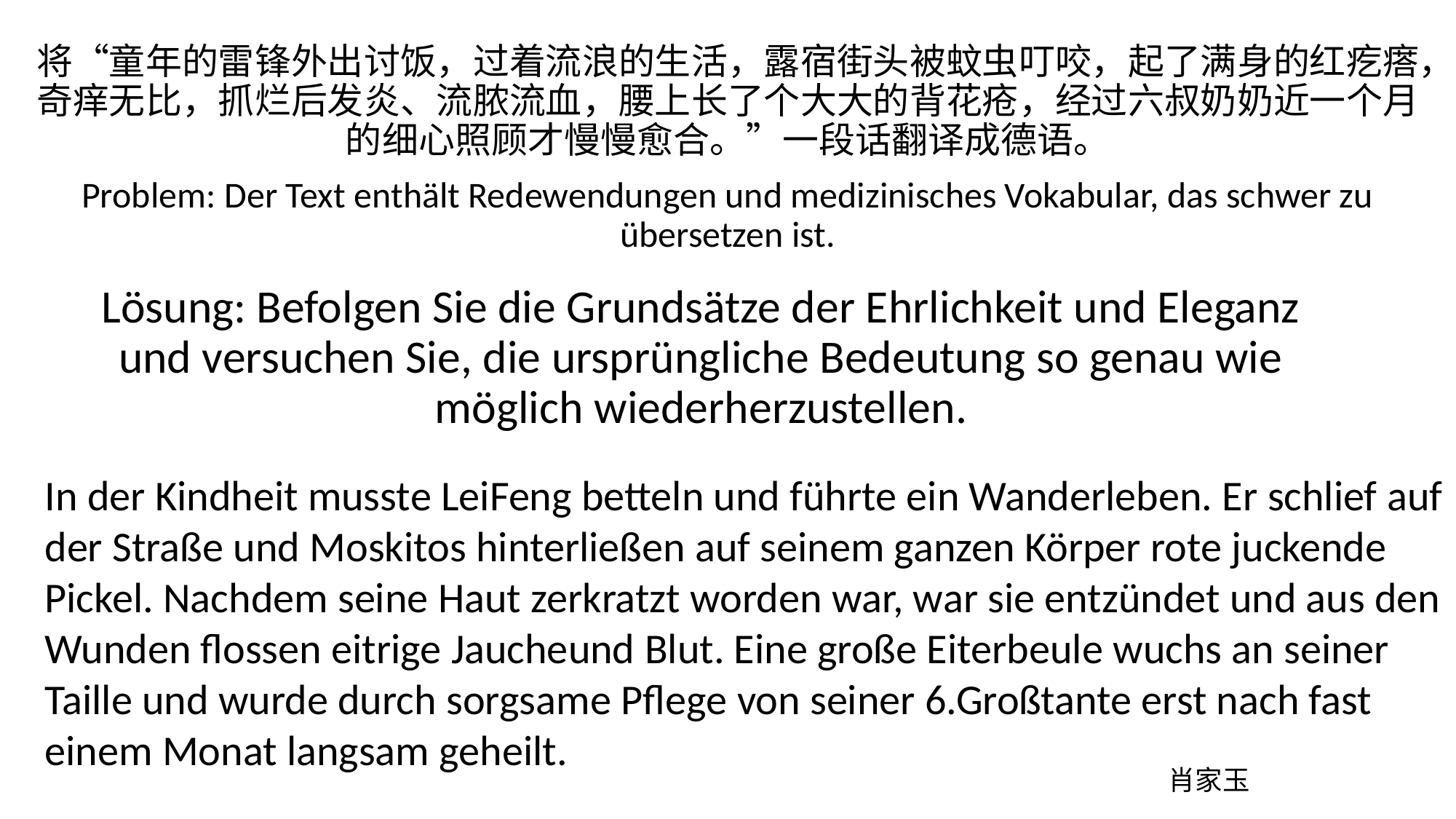

将“童年的雷锋外出讨饭，过着流浪的生活，露宿街头被蚊虫叮咬，起了满身的红疙瘩，奇痒无比，抓烂后发炎、流脓流血，腰上长了个大大的背花疮，经过六叔奶奶近一个月的细心照顾才慢慢愈合。”一段话翻译成德语。
Problem: Der Text enthält Redewendungen und medizinisches Vokabular, das schwer zu übersetzen ist.
# Lösung: Befolgen Sie die Grundsätze der Ehrlichkeit und Eleganz und versuchen Sie, die ursprüngliche Bedeutung so genau wie möglich wiederherzustellen.
In der Kindheit musste LeiFeng betteln und führte ein Wanderleben. Er schlief auf der Straße und Moskitos hinterließen auf seinem ganzen Körper rote juckende Pickel. Nachdem seine Haut zerkratzt worden war, war sie entzündet und aus den Wunden flossen eitrige Jaucheund Blut. Eine große Eiterbeule wuchs an seiner Taille und wurde durch sorgsame Pflege von seiner 6.Großtante erst nach fast einem Monat langsam geheilt.
肖家玉